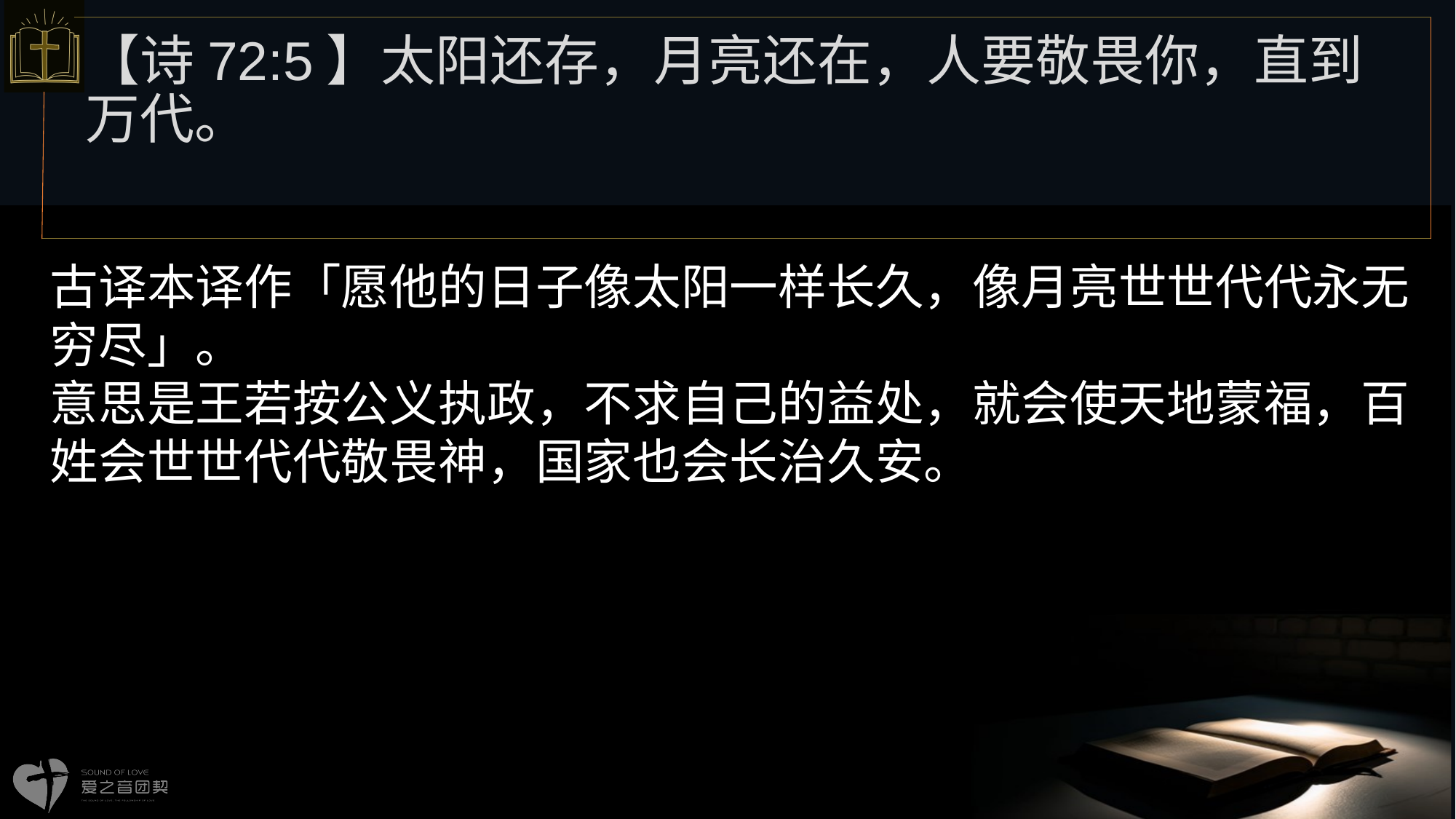

【诗72:5】太阳还存，月亮还在，人要敬畏你，直到万代。
# 古译本译作「愿他的日子像太阳一样长久，像月亮世世代代永无穷尽」。 意思是王若按公义执政，不求自己的益处，就会使天地蒙福，百姓会世世代代敬畏神，国家也会长治久安。